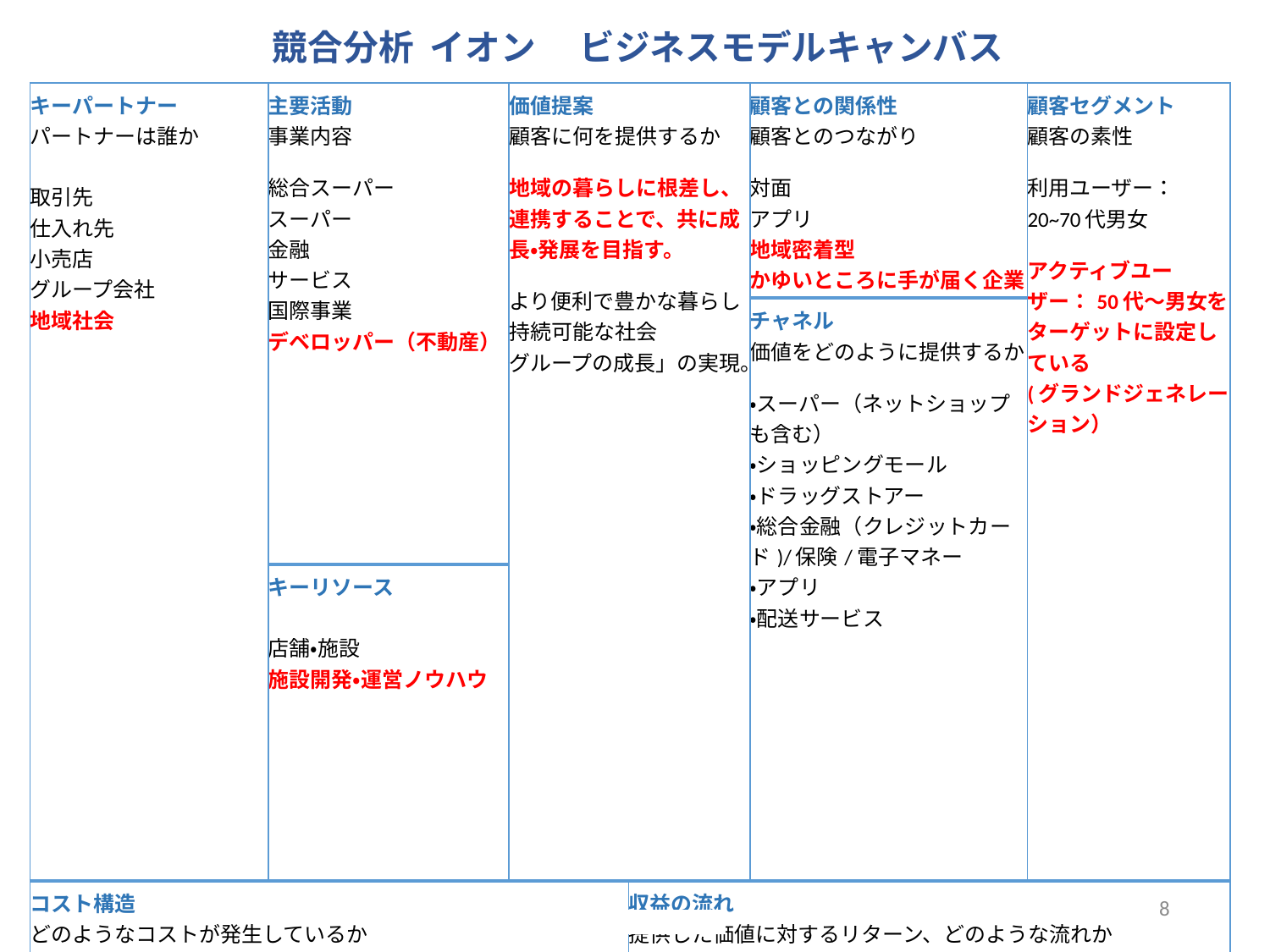

競合分析  イオン　 ビジネスモデルキャンバス
| キーパートナー パートナーは誰か 取引先 仕入れ先 小売店 グループ会社 地域社会 | 主要活動 事業内容 総合スーパー スーパー 金融 サービス 国際事業 デベロッパー（不動産） | 価値提案 顧客に何を提供するか 地域の暮らしに根差し、連携することで、共に成長・発展を目指す。 より便利で豊かな暮らし持続可能な社会 グループの成長」の実現。 |  | 顧客との関係性 顧客とのつながり 対面 アプリ 地域密着型 かゆいところに手が届く企業 | 顧客セグメント 顧客の素性 利用ユーザー：20~70代男女 アクティブユーザー：50代～男女をターゲットに設定している (グランドジェネレーション） |
| --- | --- | --- | --- | --- | --- |
|  |  |  |  | チャネル 価値をどのように提供するか ・スーパー（ネットショップも含む） ・ショッピングモール ・ドラッグストアー ・総合金融（クレジットカード)/保険/電子マネー ・アプリ ・配送サービス |  |
|  | キーリソース 店舗・施設 施設開発・運営ノウハウ |  |  | チャネル 価値をどのように提供するか ・スーパー（ネットショップも含む） |  |
| コスト構造 どのようなコストが発生しているか 家賃・人件費・光熱費・宣伝費・仕入原価・輸送費 消耗品費 |  |  | 収益の流れ 提供した価値に対するリターン、どのような流れか ・総合金融 ・ヘルスケア 小売で集客→金融事業への誘導とアプリ・自社サービスへの勧誘 ・デベロッパー（不動産） 商業施設などを建設し、利益率の低いものでの集客から利益率の高いものへの誘導をする流れができている |  |  |
8